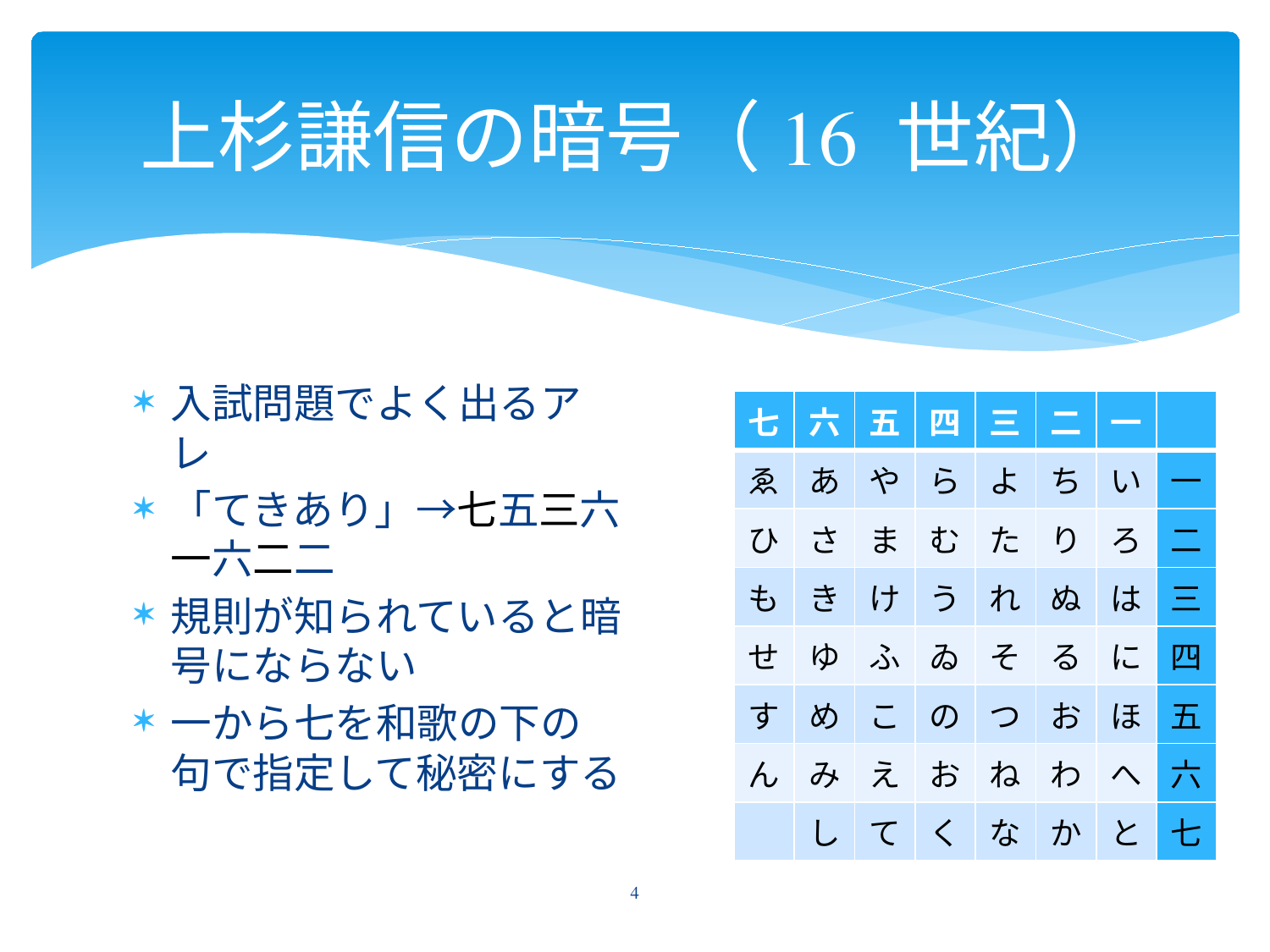

# 上杉謙信の暗号（16 世紀）
入試問題でよく出るアレ
「てきあり」→七五三六一六二二
規則が知られていると暗号にならない
一から七を和歌の下の句で指定して秘密にする
| 七 | 六 | 五 | 四 | 三 | 二 | 一 |  |
| --- | --- | --- | --- | --- | --- | --- | --- |
| ゑ | あ | や | ら | よ | ち | い | 一 |
| ひ | さ | ま | む | た | り | ろ | 二 |
| も | き | け | う | れ | ぬ | は | 三 |
| せ | ゆ | ふ | ゐ | そ | る | に | 四 |
| す | め | こ | の | つ | お | ほ | 五 |
| ん | み | え | お | ね | わ | へ | 六 |
|  | し | て | く | な | か | と | 七 |
4